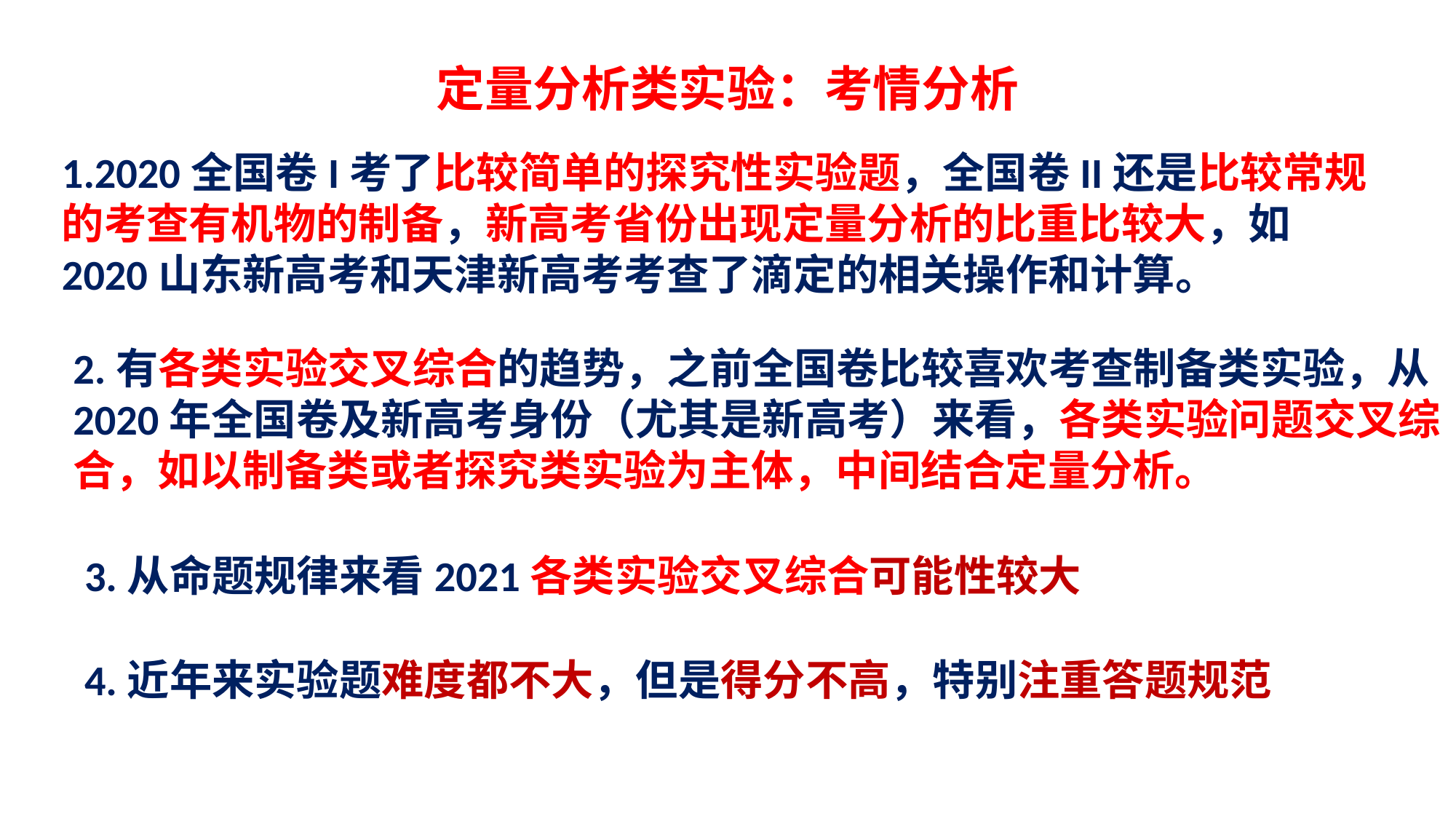

定量分析类实验：考情分析
1.2020全国卷I考了比较简单的探究性实验题，全国卷II还是比较常规的考查有机物的制备，新高考省份出现定量分析的比重比较大，如2020山东新高考和天津新高考考查了滴定的相关操作和计算。
2.有各类实验交叉综合的趋势，之前全国卷比较喜欢考查制备类实验，从2020年全国卷及新高考身份（尤其是新高考）来看，各类实验问题交叉综合，如以制备类或者探究类实验为主体，中间结合定量分析。
3.从命题规律来看2021各类实验交叉综合可能性较大
4.近年来实验题难度都不大，但是得分不高，特别注重答题规范